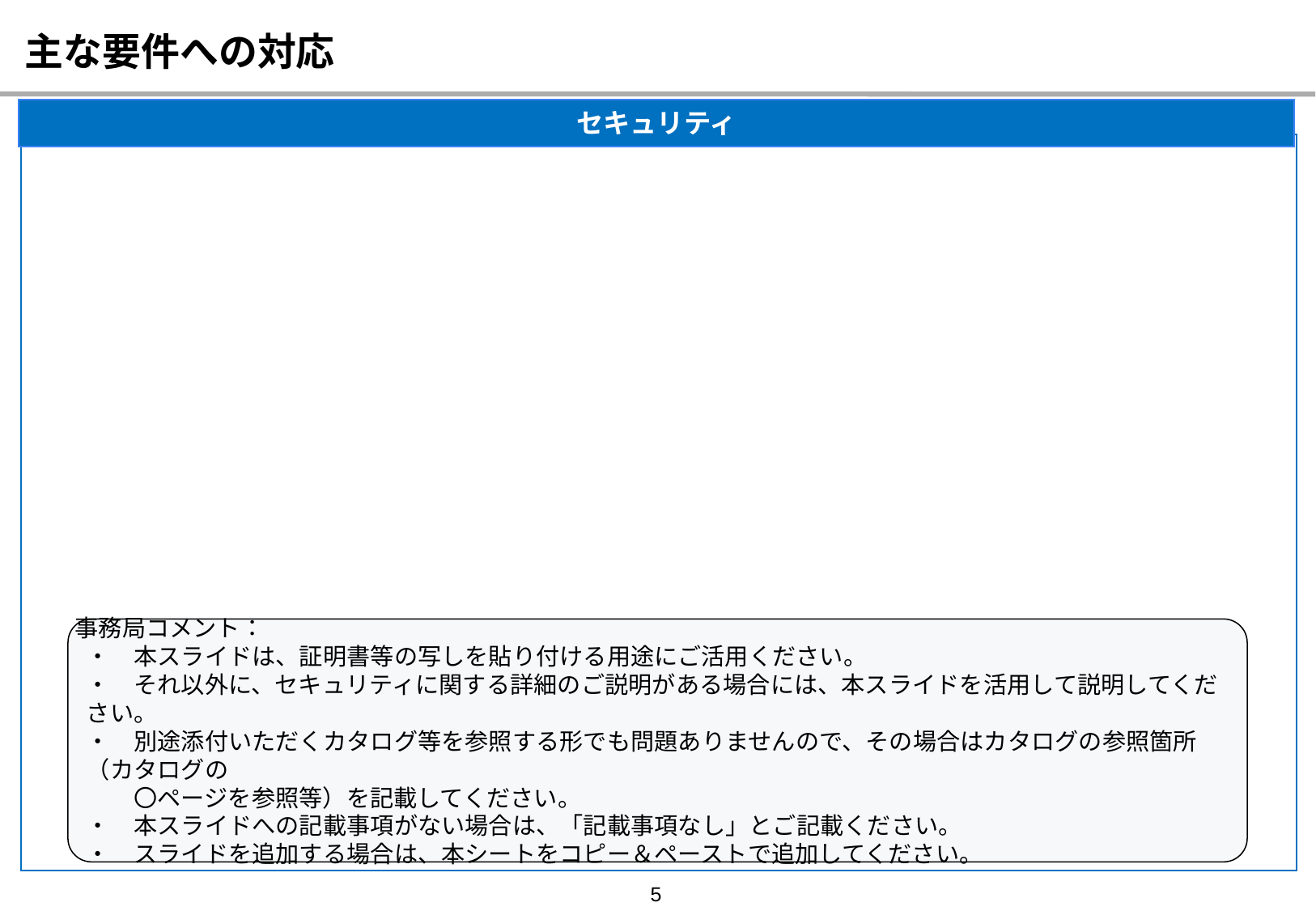

# 主な要件への対応
セキュリティ

事務局コメント：
・　本スライドは、証明書等の写しを貼り付ける用途にご活用ください。
・　それ以外に、セキュリティに関する詳細のご説明がある場合には、本スライドを活用して説明してください。
・　別途添付いただくカタログ等を参照する形でも問題ありませんので、その場合はカタログの参照箇所（カタログの
　　〇ページを参照等）を記載してください。
・　本スライドへの記載事項がない場合は、「記載事項なし」とご記載ください。
・　スライドを追加する場合は、本シートをコピー＆ペーストで追加してください。